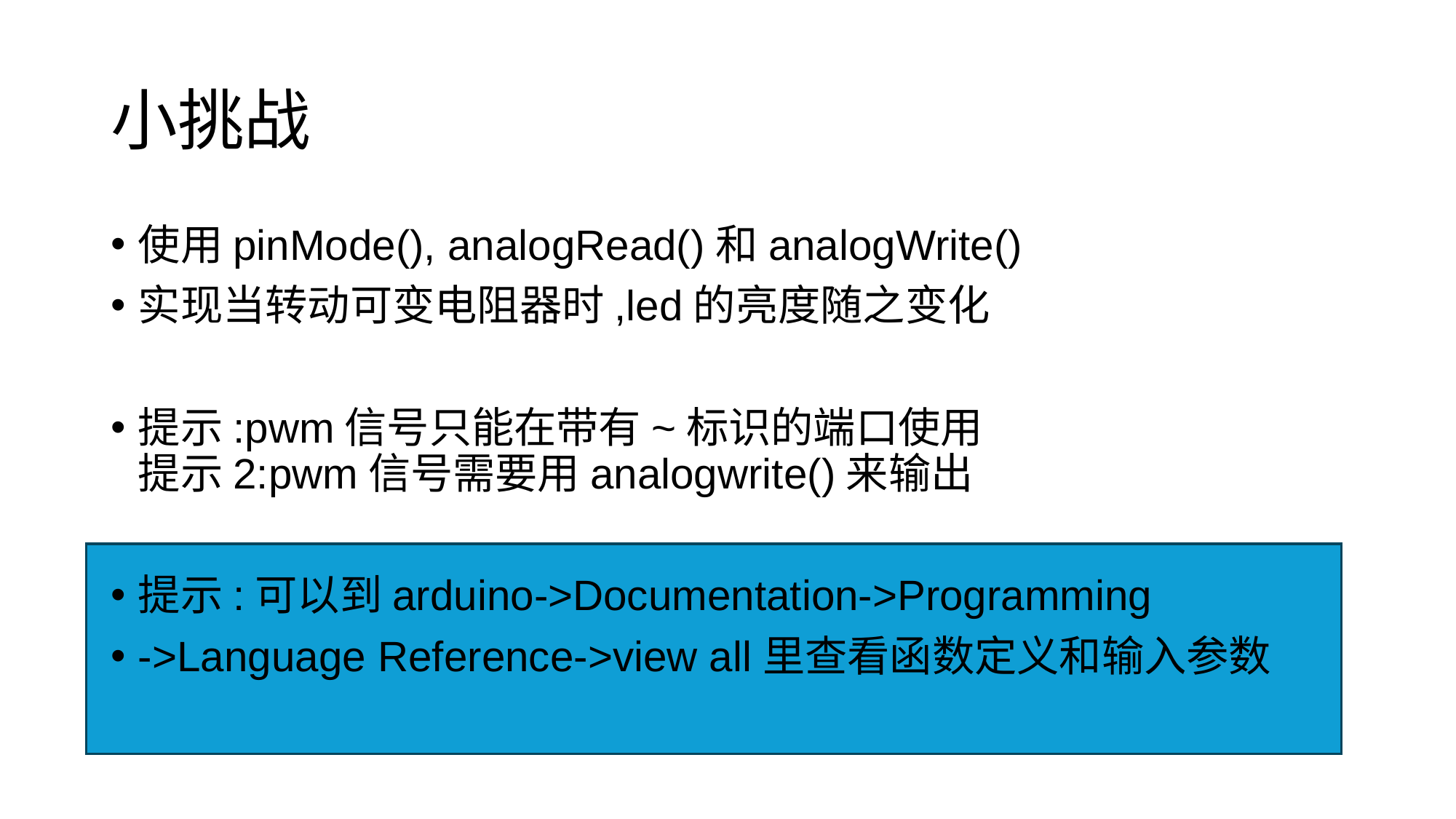

# 小挑战
使用pinMode(), analogRead()和analogWrite()
实现当转动可变电阻器时,led的亮度随之变化

提示:pwm信号只能在带有~标识的端口使用
提示2:pwm信号需要用analogwrite()来输出

提示:可以到arduino->Documentation->Programming
->Language Reference->view all里查看函数定义和输入参数